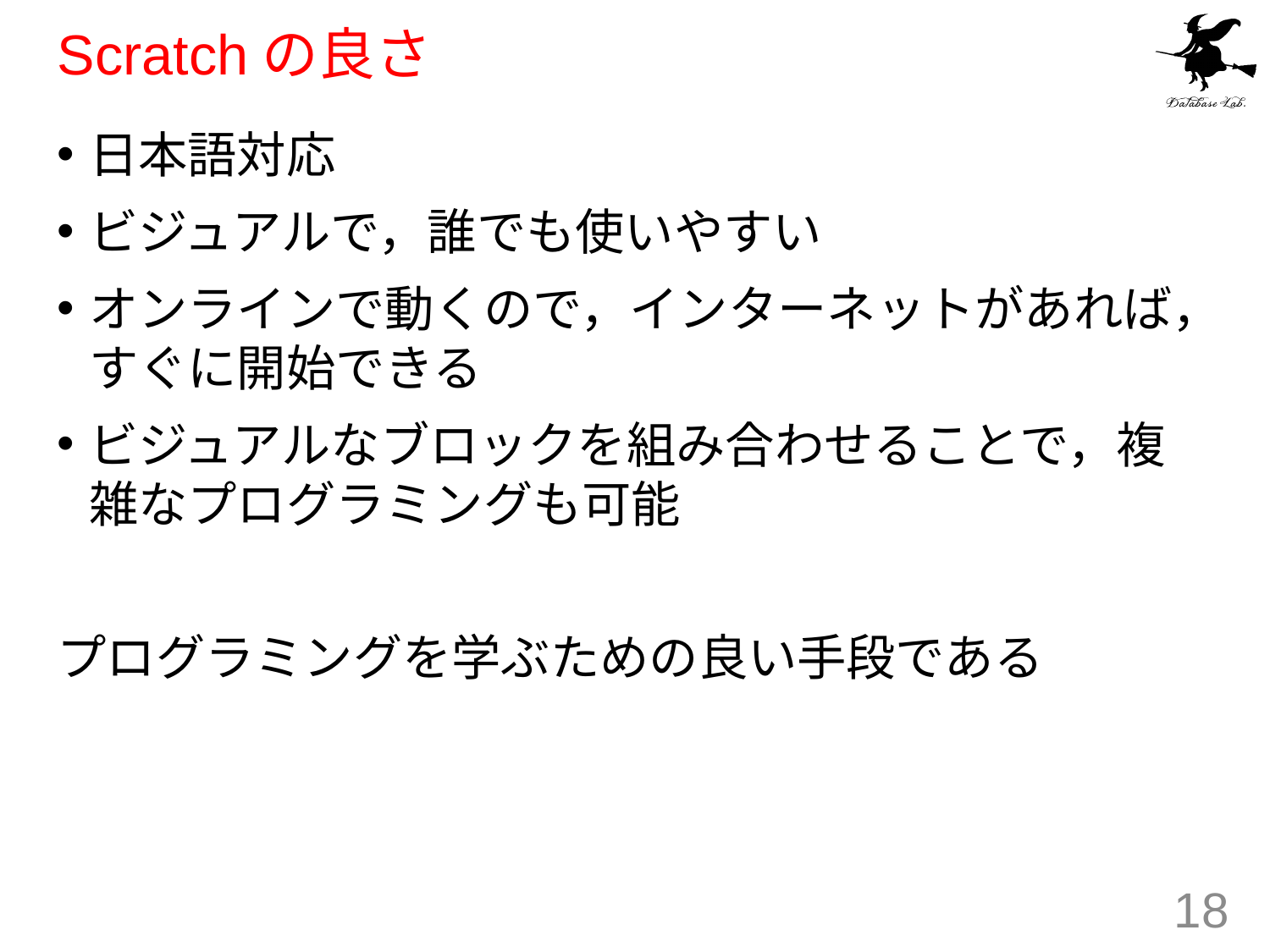

# Scratchの良さ
日本語対応
ビジュアルで，誰でも使いやすい
オンラインで動くので，インターネットがあれば，すぐに開始できる
ビジュアルなブロックを組み合わせることで，複雑なプログラミングも可能

プログラミングを学ぶための良い手段である

18